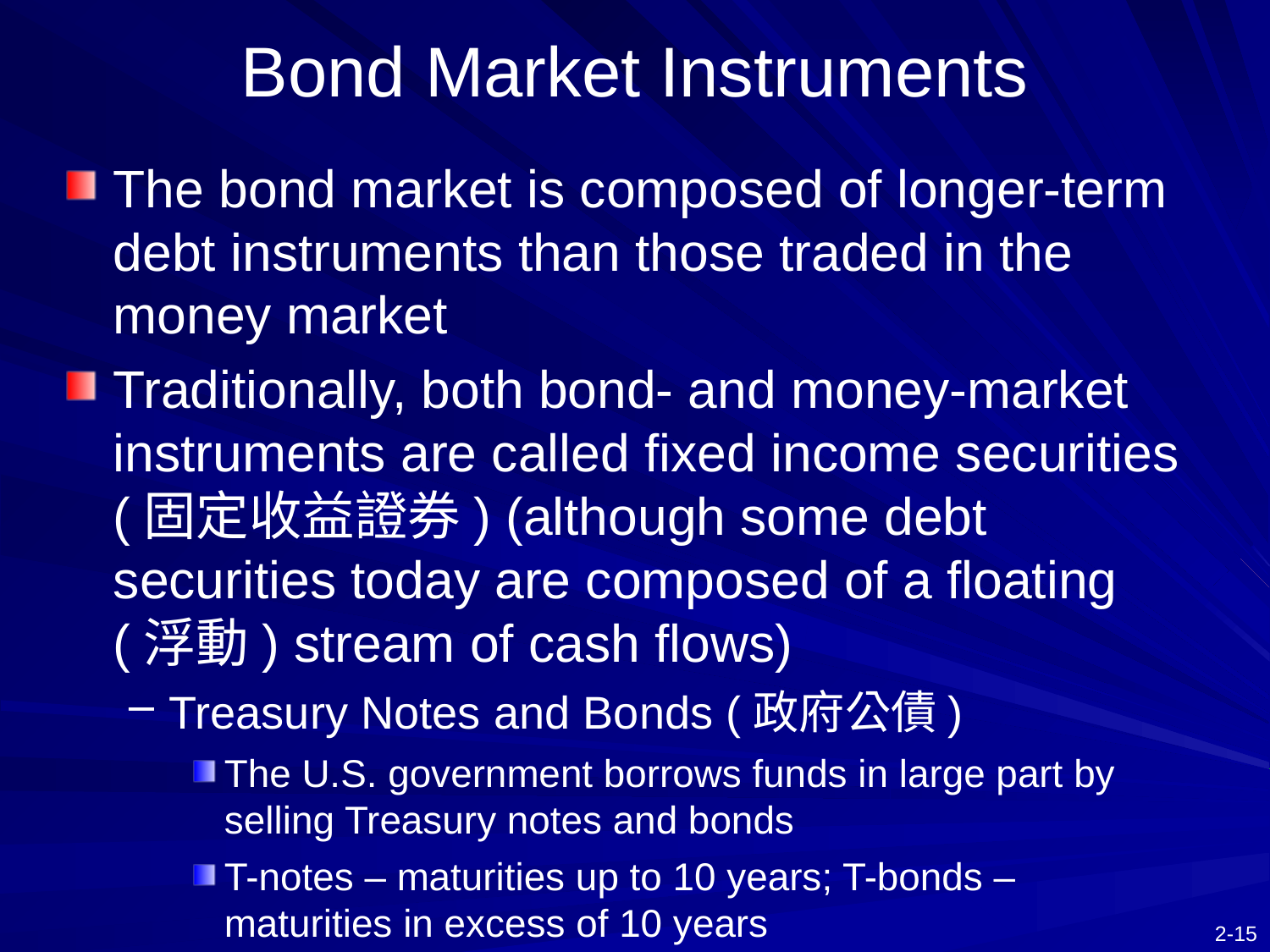

# Bond Market Instruments
The bond market is composed of longer-term debt instruments than those traded in the money market
Traditionally, both bond- and money-market instruments are called fixed income securities (固定收益證券) (although some debt securities today are composed of a floating (浮動) stream of cash flows)
Treasury Notes and Bonds (政府公債)
The U.S. government borrows funds in large part by selling Treasury notes and bonds
T-notes – maturities up to 10 years; T-bonds – maturities in excess of 10 years